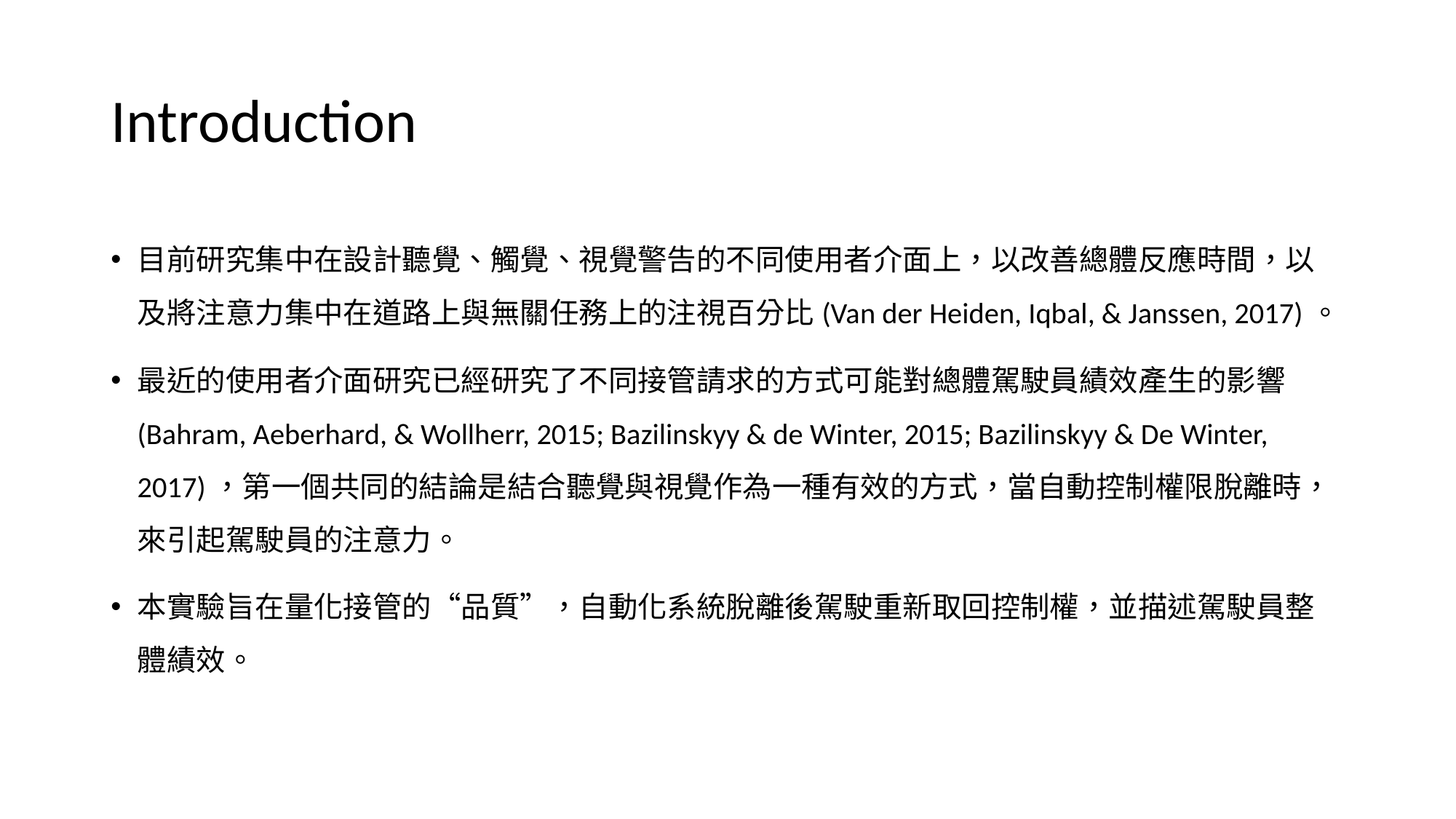

# Introduction
目前研究集中在設計聽覺、觸覺、視覺警告的不同使用者介面上，以改善總體反應時間，以及將注意力集中在道路上與無關任務上的注視百分比(Van der Heiden, Iqbal, & Janssen, 2017)。
最近的使用者介面研究已經研究了不同接管請求的方式可能對總體駕駛員績效產生的影響(Bahram, Aeberhard, & Wollherr, 2015; Bazilinskyy & de Winter, 2015; Bazilinskyy & De Winter, 2017)，第一個共同的結論是結合聽覺與視覺作為一種有效的方式，當自動控制權限脫離時，來引起駕駛員的注意力。
本實驗旨在量化接管的“品質”，自動化系統脫離後駕駛重新取回控制權，並描述駕駛員整體績效。